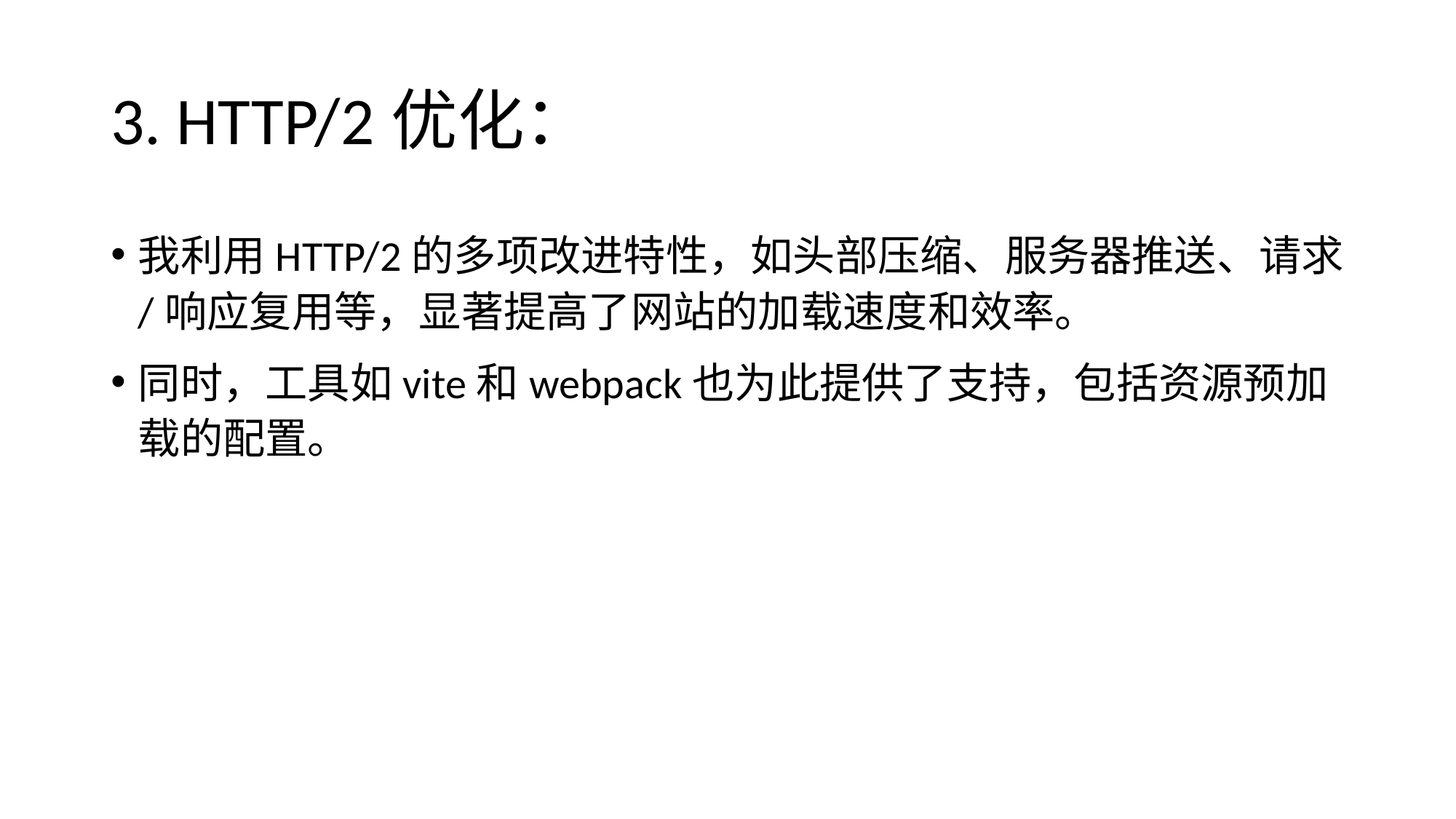

# 3. HTTP/2优化：
我利用HTTP/2的多项改进特性，如头部压缩、服务器推送、请求/响应复用等，显著提高了网站的加载速度和效率。
同时，工具如vite和webpack也为此提供了支持，包括资源预加载的配置。